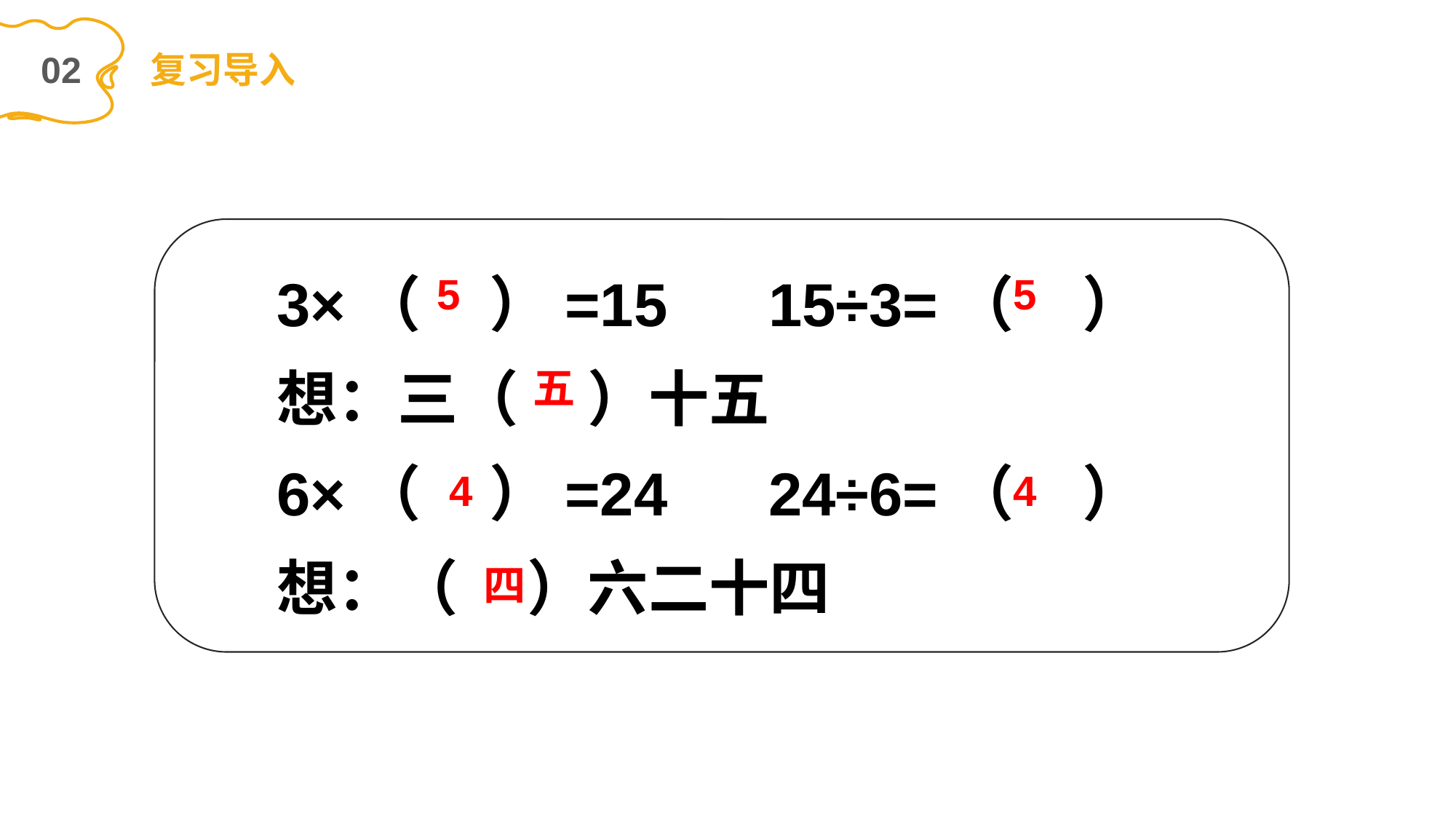

02
复习导入

3×（     ）=15      15÷3=（     ）
想：三（     ）十五
6×（     ）=24      24÷6=（     ）
想：（     ）六二十四
5
5
五
4
4
四